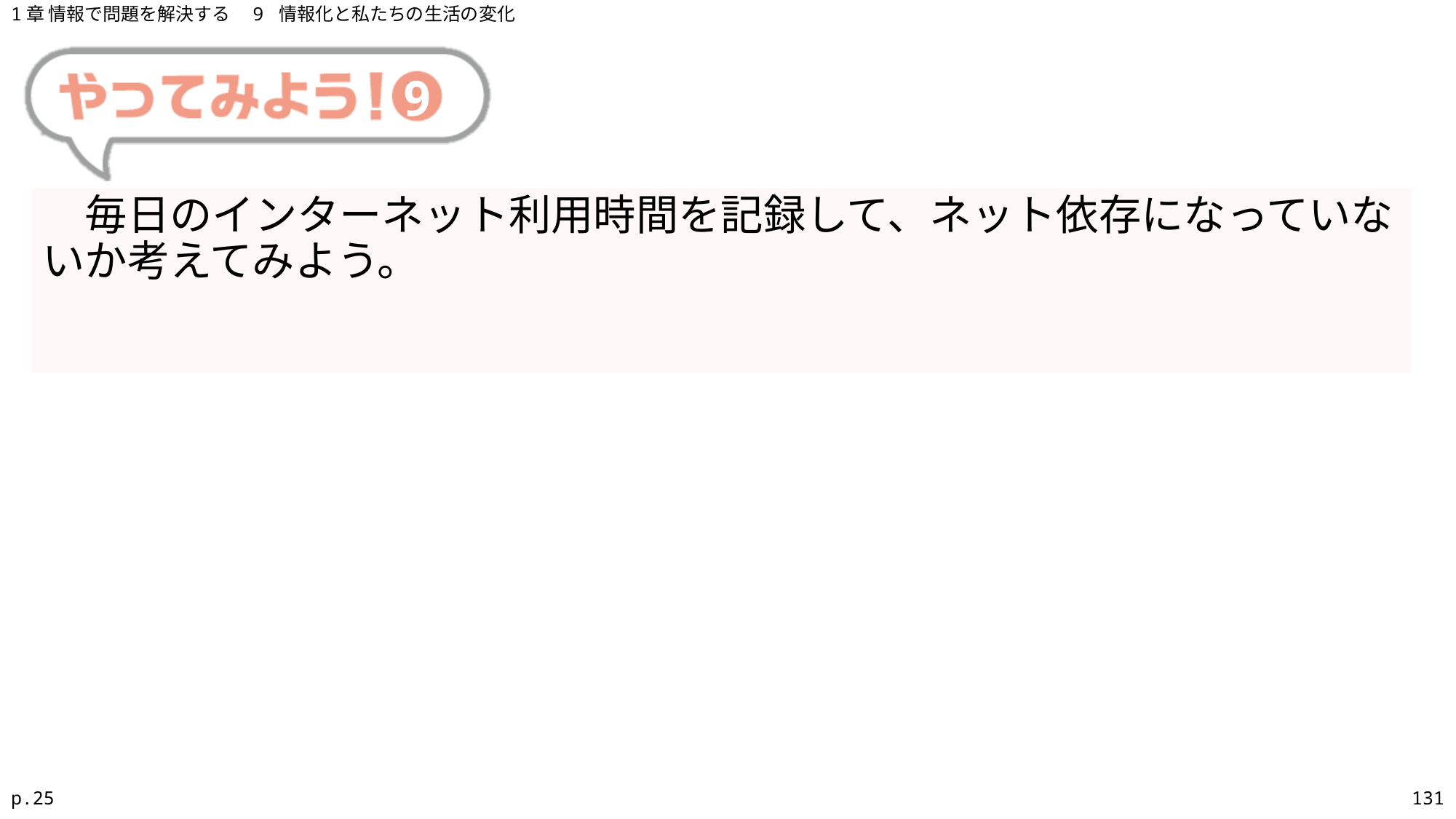

1章 情報で問題を解決する　9 情報化と私たちの生活の変化
# 9
　毎日のインターネット利用時間を記録して、ネット依存になっていないか考えてみよう。
p.25
131